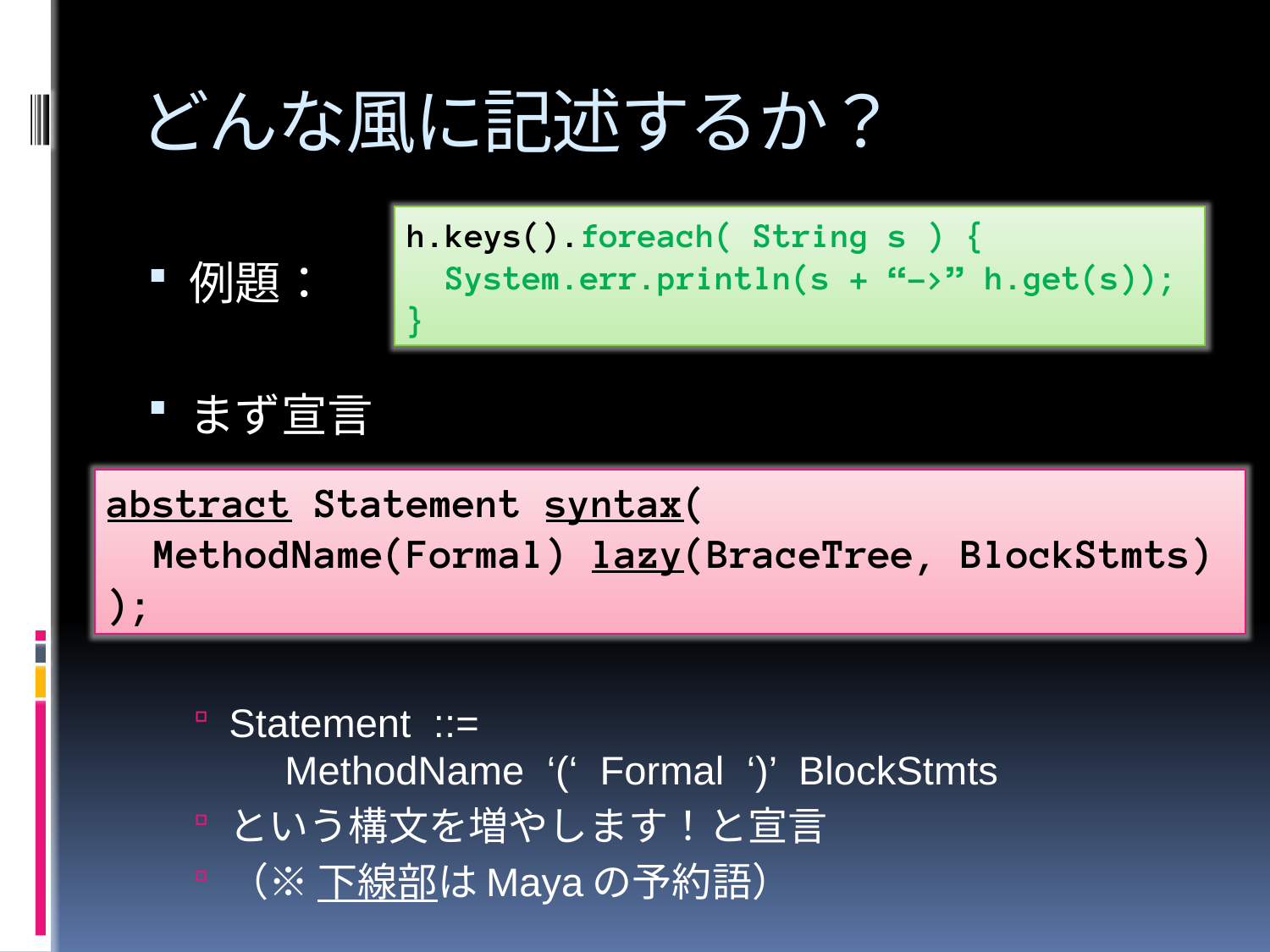

# どんな風に記述するか？
h.keys().foreach( String s ) {
  System.err.println(s + “->” h.get(s));
}
例題：

まず宣言

Statement  ::=
     MethodName  ‘(‘  Formal  ‘)’  BlockStmts
という構文を増やします！と宣言
（※ 下線部はMayaの予約語）
abstract Statement syntax(
  MethodName(Formal) lazy(BraceTree, BlockStmts)
);